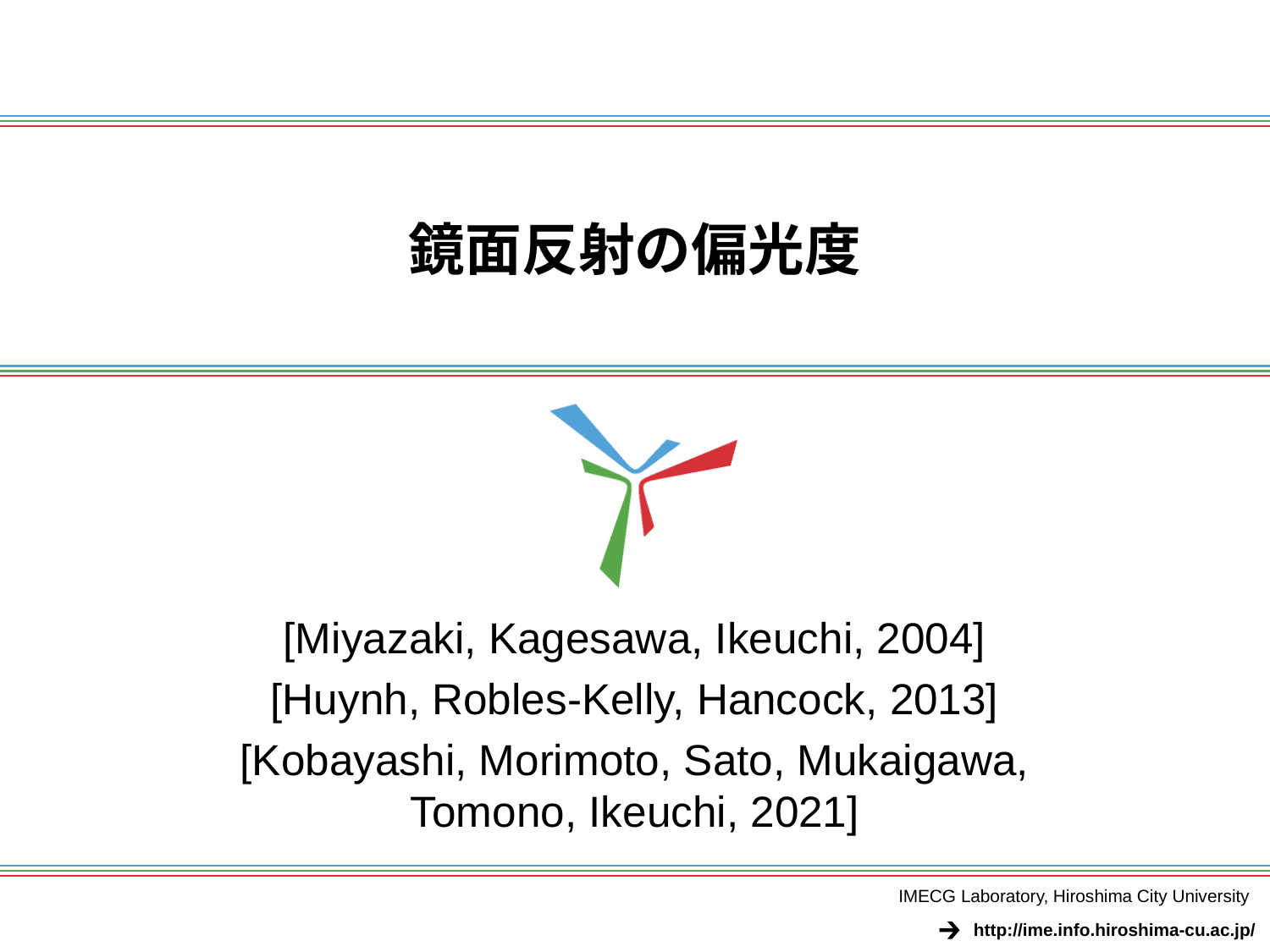

# 鏡面反射の偏光度
[Miyazaki, Kagesawa, Ikeuchi, 2004]
[Huynh, Robles-Kelly, Hancock, 2013]
[Kobayashi, Morimoto, Sato, Mukaigawa, Tomono, Ikeuchi, 2021]